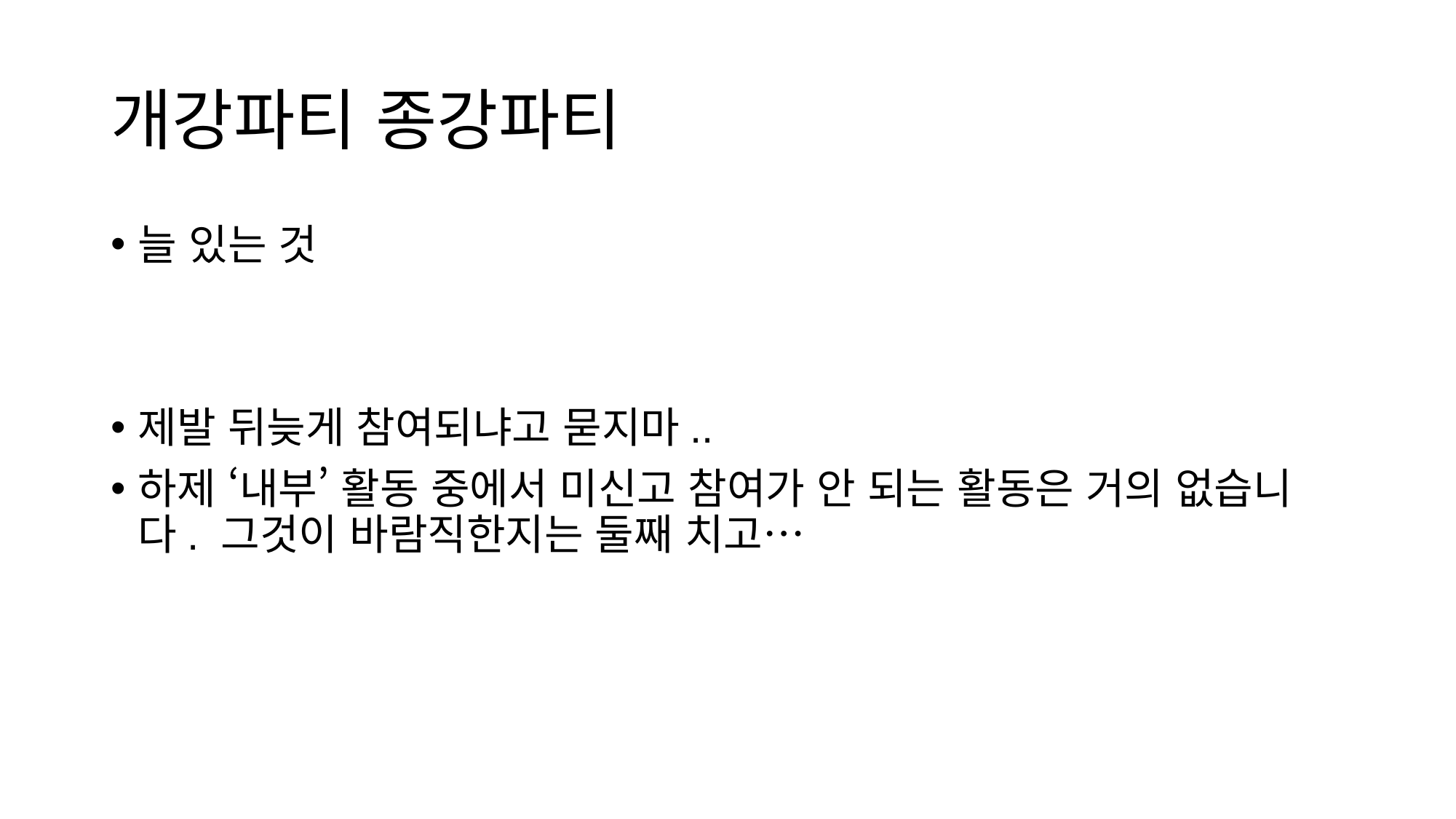

# 개강파티 종강파티
늘 있는 것

제발 뒤늦게 참여되냐고 묻지마..
하제 ‘내부’ 활동 중에서 미신고 참여가 안 되는 활동은 거의 없습니다. 그것이 바람직한지는 둘째 치고…